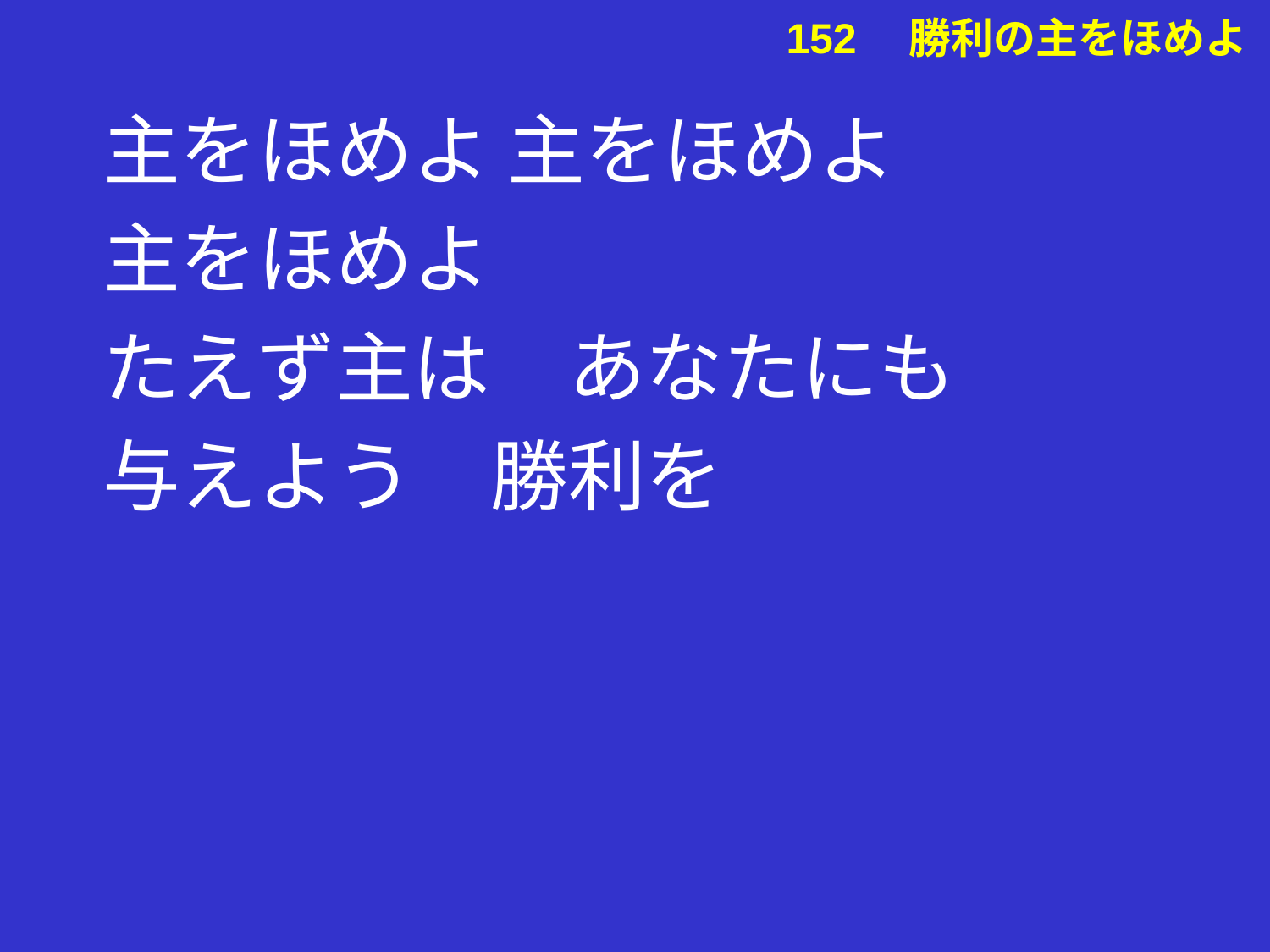

主をほめよ 主をほめよ
主をほめよ
たえず主は　あなたにも
与えよう　勝利を

# 152　勝利の主をほめよ